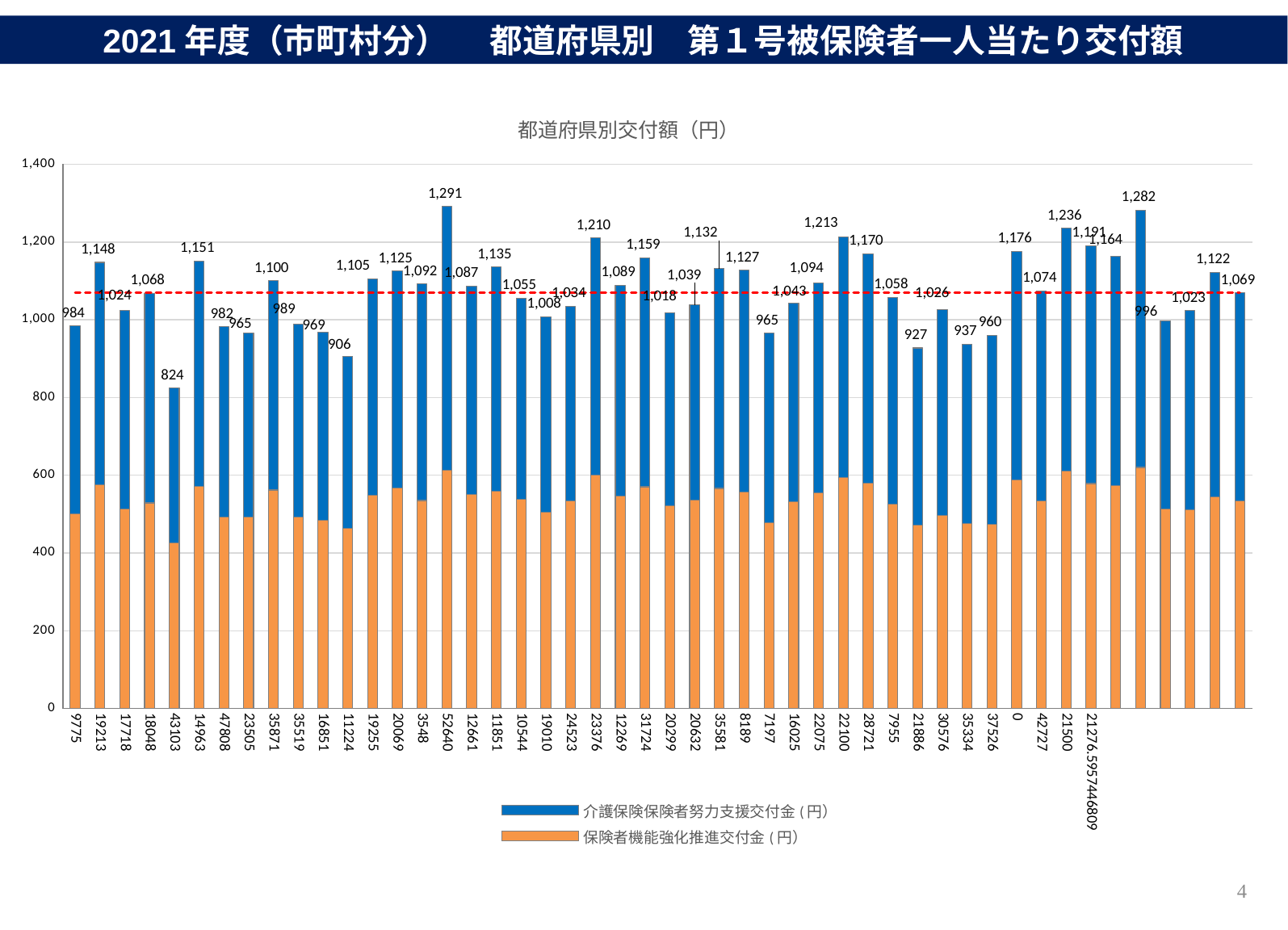

2021年度（市町村分） 　都道府県別　第１号被保険者一人当たり交付額

### Chart: 都道府県別交付額（円）

| Category | 保険者機能強化推進交付金(円） | 介護保険保険者努力支援交付金(円） | 都道府県別交付額(円） | 平均 |
|---|---|---|---|---|
| 9775 | 500.08409881339287 | 483.6278600378716 | 983.7119588512645 | 1069.0715900976963 |
| 19213 | 575.5026396674162 | 572.1341267519864 | 1147.6367664194026 | 1069.0715900976963 |
| 17718 | 512.8469236133528 | 510.6932435063095 | 1023.5401671196623 | 1069.0715900976963 |
| 18048 | 528.6564723275958 | 539.1736024898337 | 1067.8300748174295 | 1069.0715900976963 |
| 43103 | 425.1716552229851 | 399.30949047841256 | 824.4811457013977 | 1069.0715900976963 |
| 14963 | 570.819288519932 | 579.686324762515 | 1150.505613282447 | 1069.0715900976963 |
| 47808 | 493.09919306748105 | 488.55438090937605 | 981.6535739768572 | 1069.0715900976963 |
| 23505 | 492.1090745642511 | 473.21294796698083 | 965.3220225312319 | 1069.0715900976963 |
| 35871 | 561.9070025556248 | 538.0946137917534 | 1100.001616347378 | 1069.0715900976963 |
| 35519 | 491.86857530481973 | 497.4240342302541 | 989.2926095350738 | 1069.0715900976963 |
| 16851 | 484.90581905970237 | 483.73716740509286 | 968.6429864647952 | 1069.0715900976963 |
| 11224 | 464.11261701388133 | 442.07347630650236 | 906.1860933203837 | 1069.0715900976963 |
| 19255 | 547.4349698557688 | 557.8036173077437 | 1105.2385871635126 | 1069.0715900976963 |
| 20069 | 567.1427754449873 | 558.0238077495628 | 1125.1665831945502 | 1069.0715900976963 |
| 3548 | 534.8341571995139 | 557.1725079730107 | 1092.0066651725247 | 1069.0715900976963 |
| 52640 | 613.6637263082608 | 677.3185123375849 | 1290.9822386458457 | 1069.0715900976963 |
| 12661 | 549.9025282668026 | 536.898299493147 | 1086.8008277599497 | 1069.0715900976963 |
| 11851 | 559.3173697494528 | 575.9058524063619 | 1135.2232221558147 | 1069.0715900976963 |
| 10544 | 537.2308186324683 | 518.2170309270075 | 1055.4478495594758 | 1069.0715900976963 |
| 19010 | 504.2236215635079 | 503.750575948395 | 1007.974197511903 | 1069.0715900976963 |
| 24523 | 533.8088696267528 | 500.22010442085957 | 1034.0289740476123 | 1069.0715900976963 |
| 23376 | 599.440399205194 | 610.9220540273143 | 1210.3624532325084 | 1069.0715900976963 |
| 12269 | 545.4977382442291 | 543.2922397487779 | 1088.7899779930071 | 1069.0715900976963 |
| 31724 | 570.137670056621 | 589.3249500764204 | 1159.4626201330414 | 1069.0715900976963 |
| 20299 | 521.3160396762479 | 497.0891189987768 | 1018.4051586750247 | 1069.0715900976963 |
| 20632 | 535.9111457816999 | 503.4440354398425 | 1039.3551812215424 | 1069.0715900976963 |
| 35581 | 565.964632960367 | 566.0171437093173 | 1131.9817766696842 | 1069.0715900976963 |
| 8189 | 557.3862392039857 | 569.7301052290156 | 1127.1163444330014 | 1069.0715900976963 |
| 7197 | 477.04898787462054 | 488.40050887780944 | 965.44949675243 | 1069.0715900976963 |
| 16025 | 531.0505327757422 | 511.7592604580706 | 1042.8097932338128 | 1069.0715900976963 |
| 22075 | 554.0766708130725 | 539.6697953183309 | 1093.7464661314034 | 1069.0715900976963 |
| 22100 | 593.5837736967858 | 619.0899736653936 | 1212.6737473621793 | 1069.0715900976963 |
| 28721 | 578.9959528175838 | 591.1516201967287 | 1170.1475730143125 | 1069.0715900976963 |
| 7955 | 525.4237080862544 | 532.7306012686479 | 1058.1543093549021 | 1069.0715900976963 |
| 21886 | 472.2646617059094 | 455.21116213412984 | 927.4758238400392 | 1069.0715900976963 |
| 30576 | 496.4917551101033 | 529.7223445363973 | 1026.2140996465007 | 1069.0715900976963 |
| 35334 | 475.90601089997745 | 461.48542028562713 | 937.3914311856046 | 1069.0715900976963 |
| 37526 | 474.05910903848724 | 486.2351451679754 | 960.2942542064626 | 1069.0715900976963 |
| 0 | 587.2186118524253 | 588.7016929125838 | 1175.9203047650092 | 1069.0715900976963 |
| 42727 | 533.9980274852294 | 540.1633859265856 | 1074.161413411815 | 1069.0715900976963 |
| 21500 | 610.3152096297052 | 625.2290115270836 | 1235.5442211567888 | 1069.0715900976963 |
| 21276.59574468085 | 578.5083618509835 | 612.5130689904521 | 1191.0214308414356 | 1069.0715900976963 |
|  | 573.5912098263897 | 590.4334003046829 | 1164.0246101310724 | 1069.0715900976963 |
|  | 620.0791574428121 | 661.4852082914067 | 1281.5643657342189 | 1069.0715900976963 |
|  | 513.3235640605695 | 483.0905381719967 | 996.4141022325662 | 1069.0715900976963 |
|  | 511.1381993504015 | 512.1449212147647 | 1023.2831205651662 | 1069.0715900976963 |
|  | 543.729106006686 | 577.8404276624917 | 1121.5695336691779 | 1069.0715900976963 |
|  | 534.5357950488482 | 534.5357950488482 | 1069.0715900976963 | 1069.0715900976963 |
4